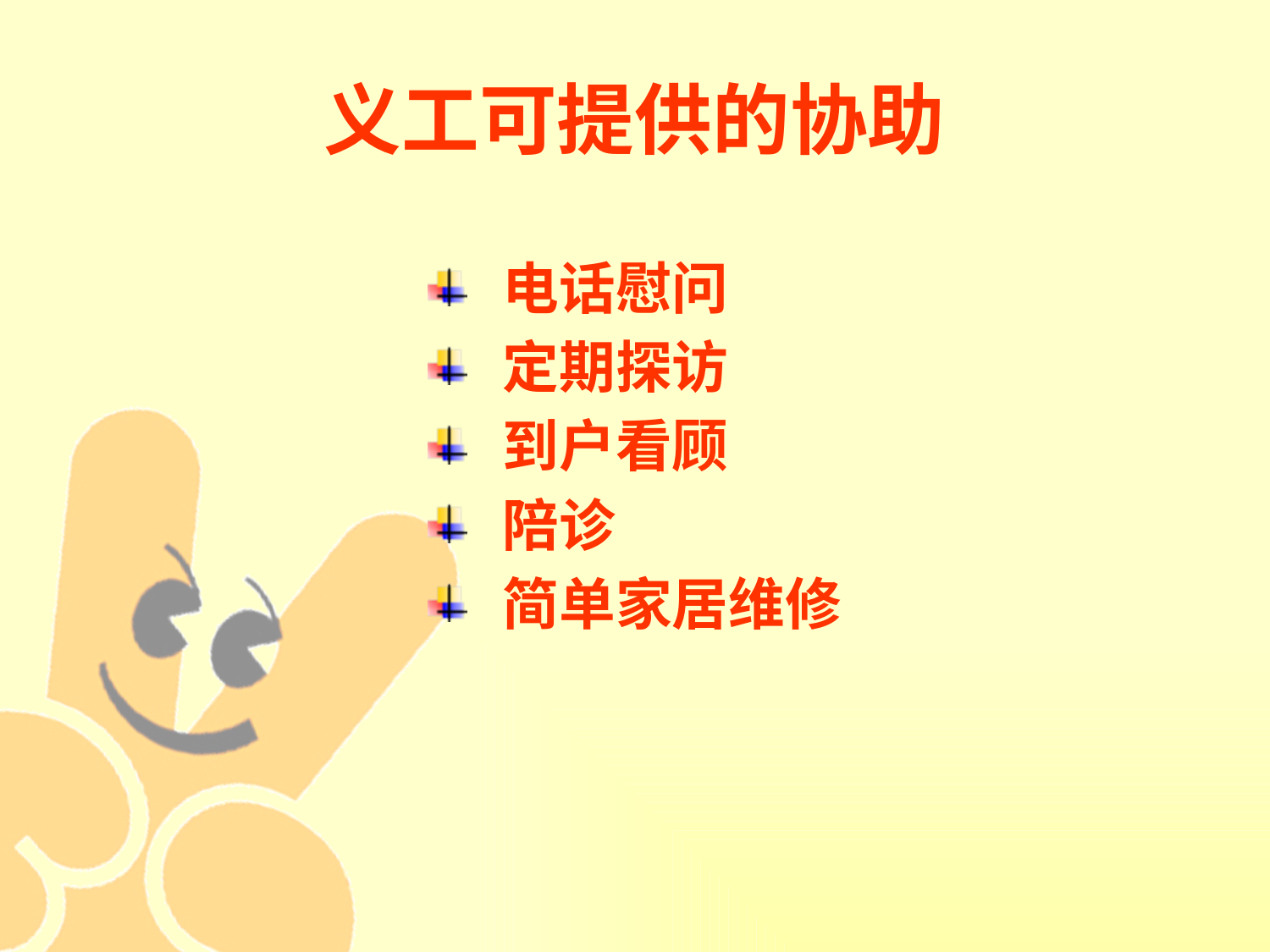

# 义工可提供的协助
电话慰问
定期探访
到户看顾
陪诊
简单家居维修